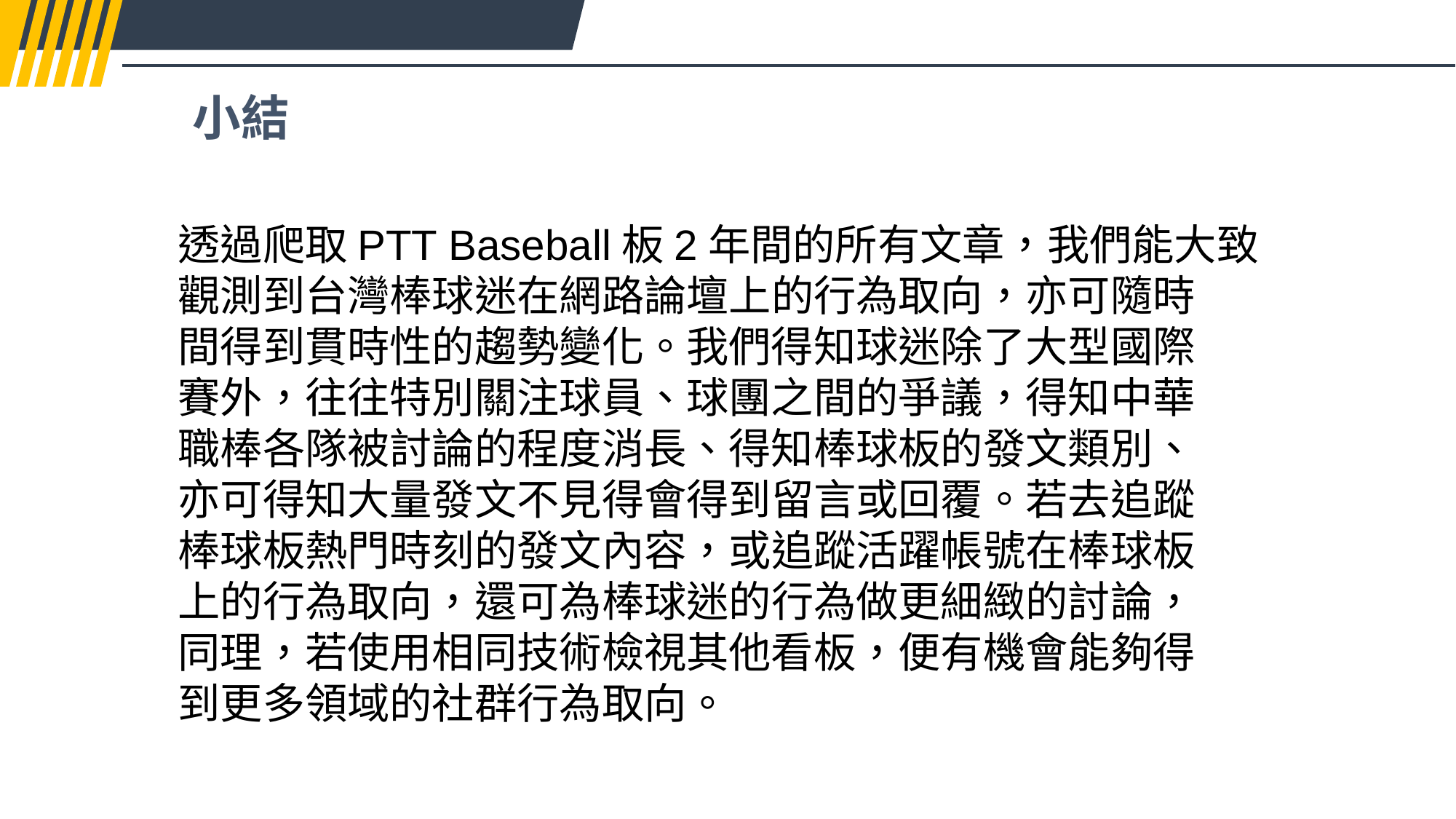

小結
透過爬取PTT Baseball板2年間的所有文章，我們能大致
觀測到台灣棒球迷在網路論壇上的行為取向，亦可隨時
間得到貫時性的趨勢變化。我們得知球迷除了大型國際
賽外，往往特別關注球員、球團之間的爭議，得知中華
職棒各隊被討論的程度消長、得知棒球板的發文類別、
亦可得知大量發文不見得會得到留言或回覆。若去追蹤
棒球板熱門時刻的發文內容，或追蹤活躍帳號在棒球板
上的行為取向，還可為棒球迷的行為做更細緻的討論，
同理，若使用相同技術檢視其他看板，便有機會能夠得
到更多領域的社群行為取向。